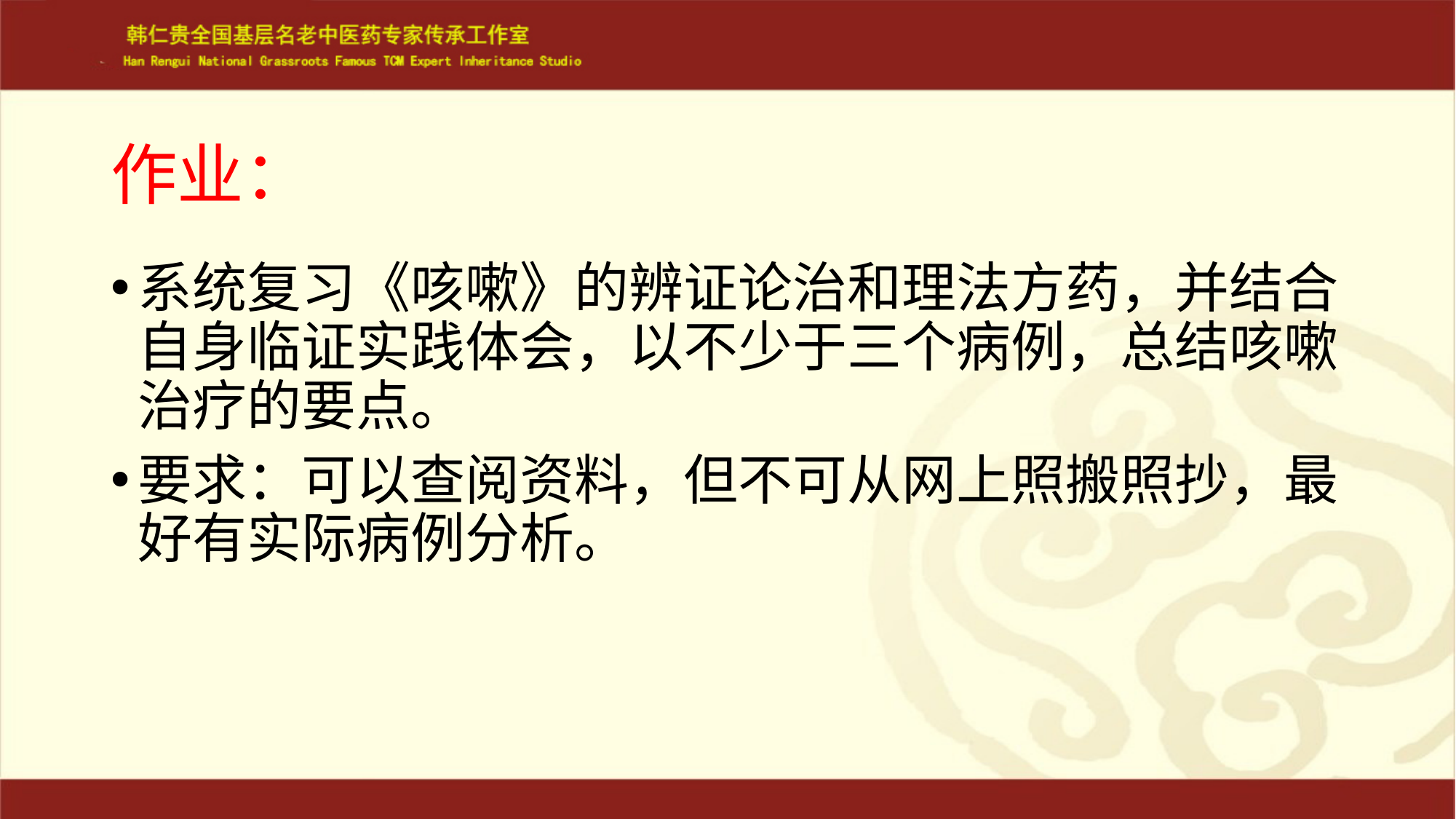

# 作业：
系统复习《咳嗽》的辨证论治和理法方药，并结合自身临证实践体会，以不少于三个病例，总结咳嗽治疗的要点。
要求：可以查阅资料，但不可从网上照搬照抄，最好有实际病例分析。